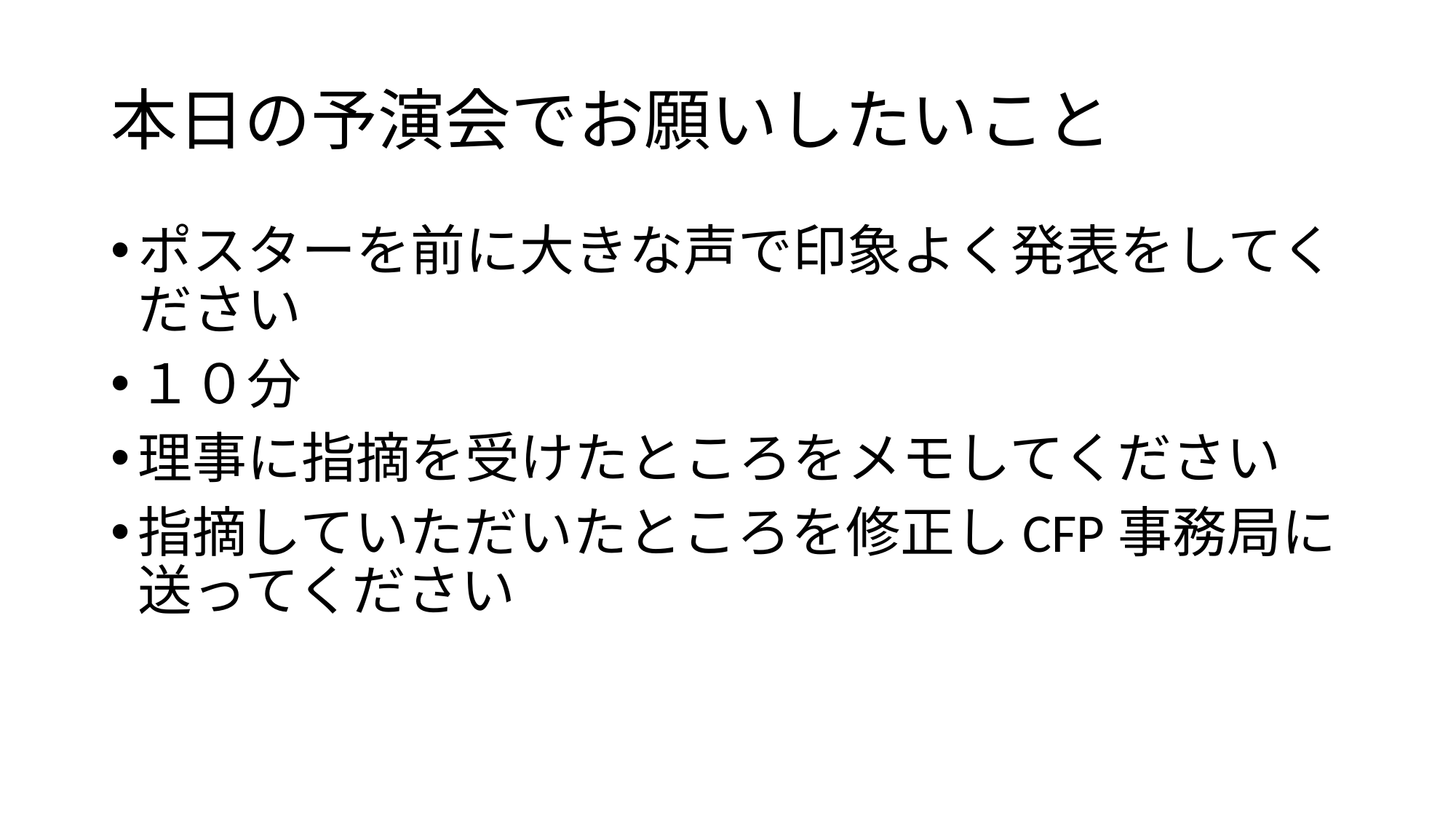

# 本日の予演会でお願いしたいこと
ポスターを前に大きな声で印象よく発表をしてください
１０分
理事に指摘を受けたところをメモしてください
指摘していただいたところを修正しCFP事務局に送ってください